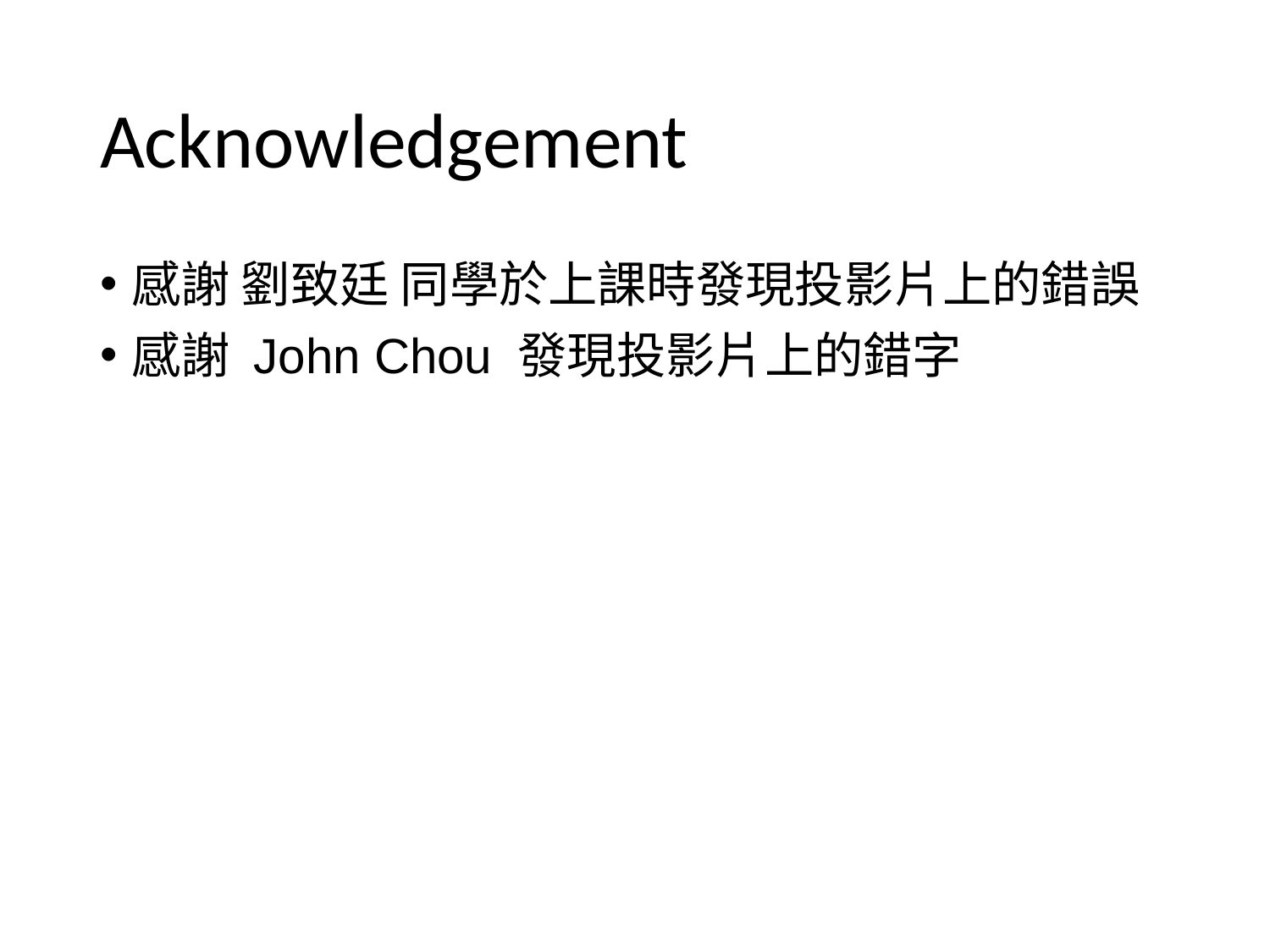

# Acknowledgement
感謝 劉致廷 同學於上課時發現投影片上的錯誤
感謝 John Chou 發現投影片上的錯字